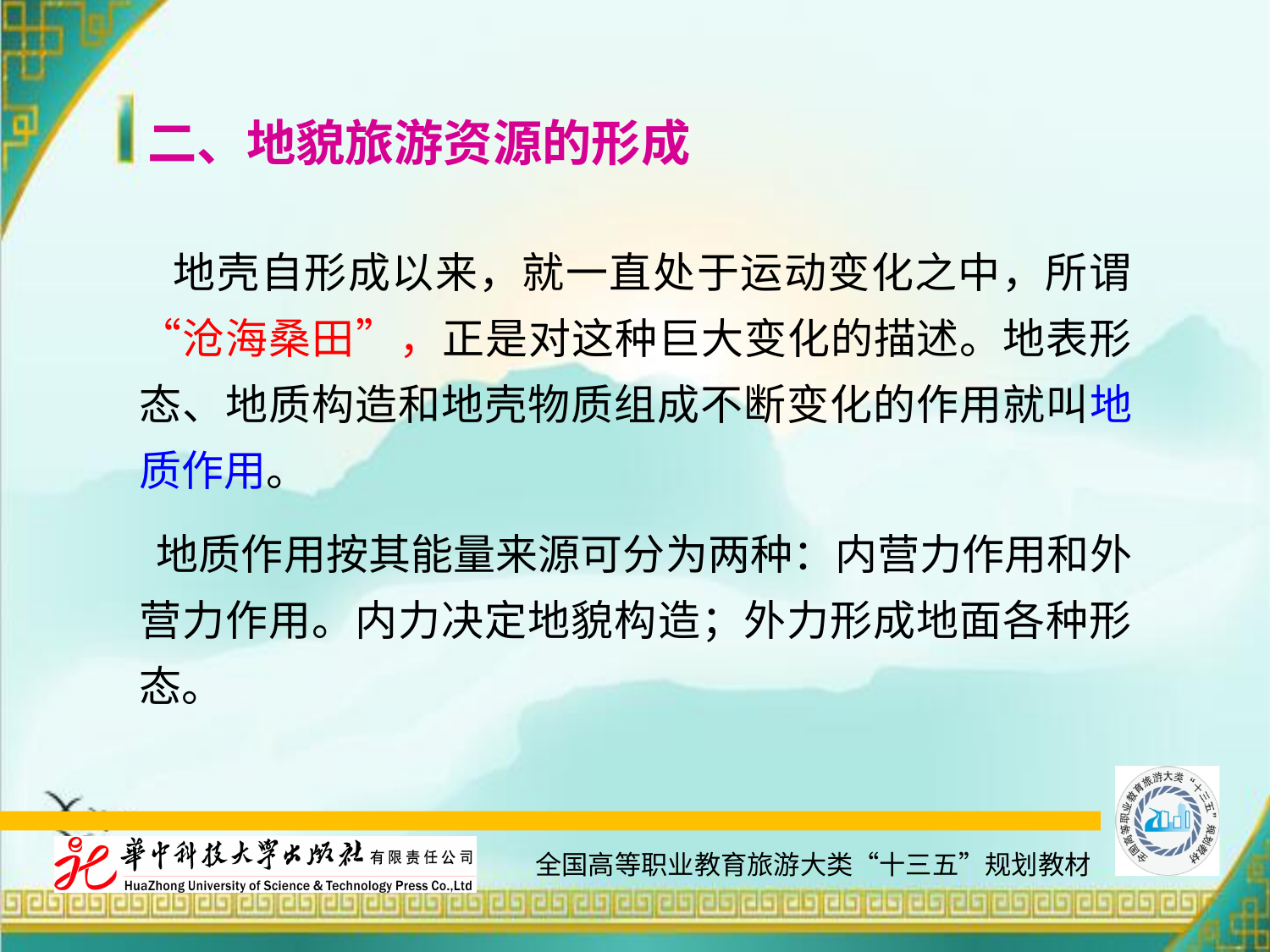

# 二、地貌旅游资源的形成

     地壳自形成以来，就一直处于运动变化之中，所谓“沧海桑田”，正是对这种巨大变化的描述。地表形态、地质构造和地壳物质组成不断变化的作用就叫地质作用。
    地质作用按其能量来源可分为两种：内营力作用和外营力作用。内力决定地貌构造；外力形成地面各种形态。